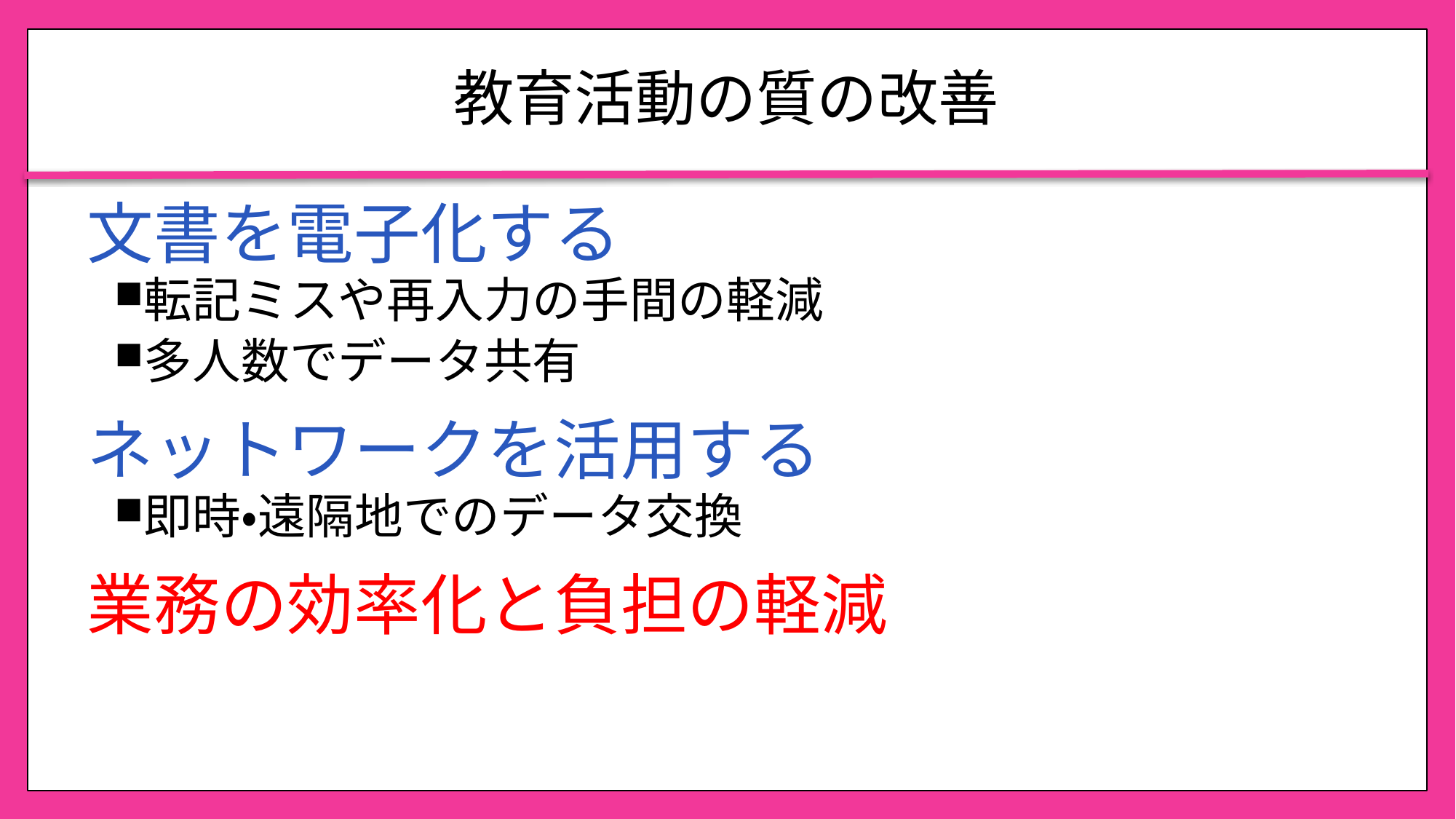

# 教育活動の質の改善
文書を電子化する
転記ミスや再入力の手間の軽減
多人数でデータ共有
ネットワークを活用する
即時・遠隔地でのデータ交換
業務の効率化と負担の軽減